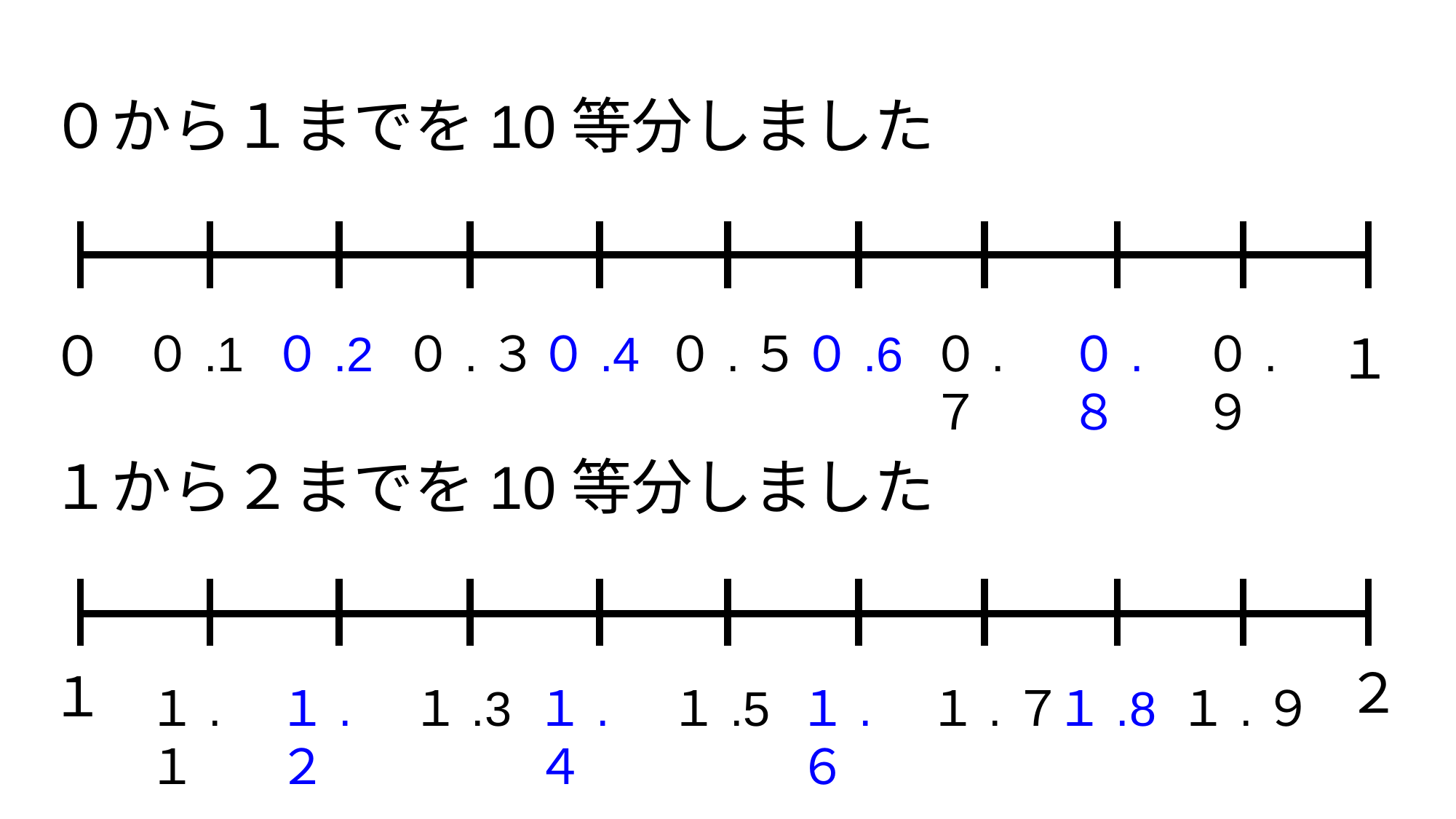

０から１までを10等分しました
０
０.1
０.2
０.３
０.4
０.５
０.6
０.７
０.８
０.９
１
１から２までを10等分しました
２
１
１.１
１.２
１.3
１.４
１.5
１.６
１.７
１.8
１.９